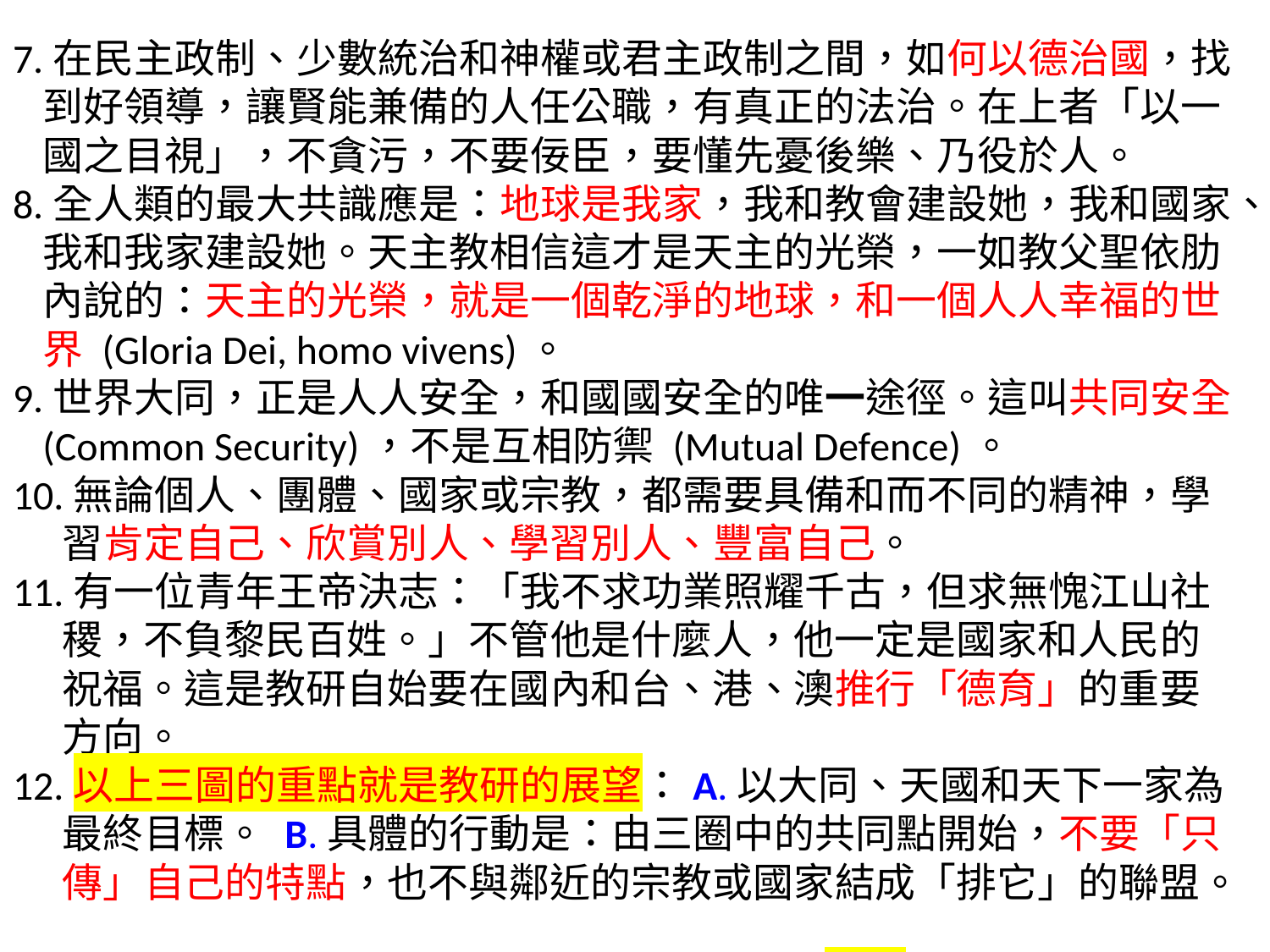

7.在民主政制、少數統治和神權或君主政制之間，如何以德治國，找到好領導，讓賢能兼備的人任公職，有真正的法治。在上者「以一國之目視」，不貪污，不要佞臣，要懂先憂後樂、乃役於人。
8.全人類的最大共識應是：地球是我家，我和教會建設她，我和國家、我和我家建設她。天主教相信這才是天主的光榮，一如教父聖依肋內說的：天主的光榮，就是一個乾淨的地球，和一個人人幸福的世界 (Gloria Dei, homo vivens)。
9.世界大同，正是人人安全，和國國安全的唯一途徑。這叫共同安全(Common Security)，不是互相防禦 (Mutual Defence)。
10.無論個人、團體、國家或宗教，都需要具備和而不同的精神，學習肯定自己、欣賞別人、學習別人、豐富自己。
11.有一位青年王帝決志：「我不求功業照耀千古，但求無愧江山社稷，不負黎民百姓。」不管他是什麼人，他一定是國家和人民的祝福。這是教研自始要在國內和台、港、澳推行「德育」的重要方向。
12.以上三圖的重點就是教研的展望：A.以大同、天國和天下一家為最終目標。 B.具體的行動是：由三圈中的共同點開始，不要「只傳」自己的特點，也不與鄰近的宗教或國家結成「排它」的聯盟。
C.要在主內愛人愛大地愛得更深,更濃，並藉此而光榮天主。